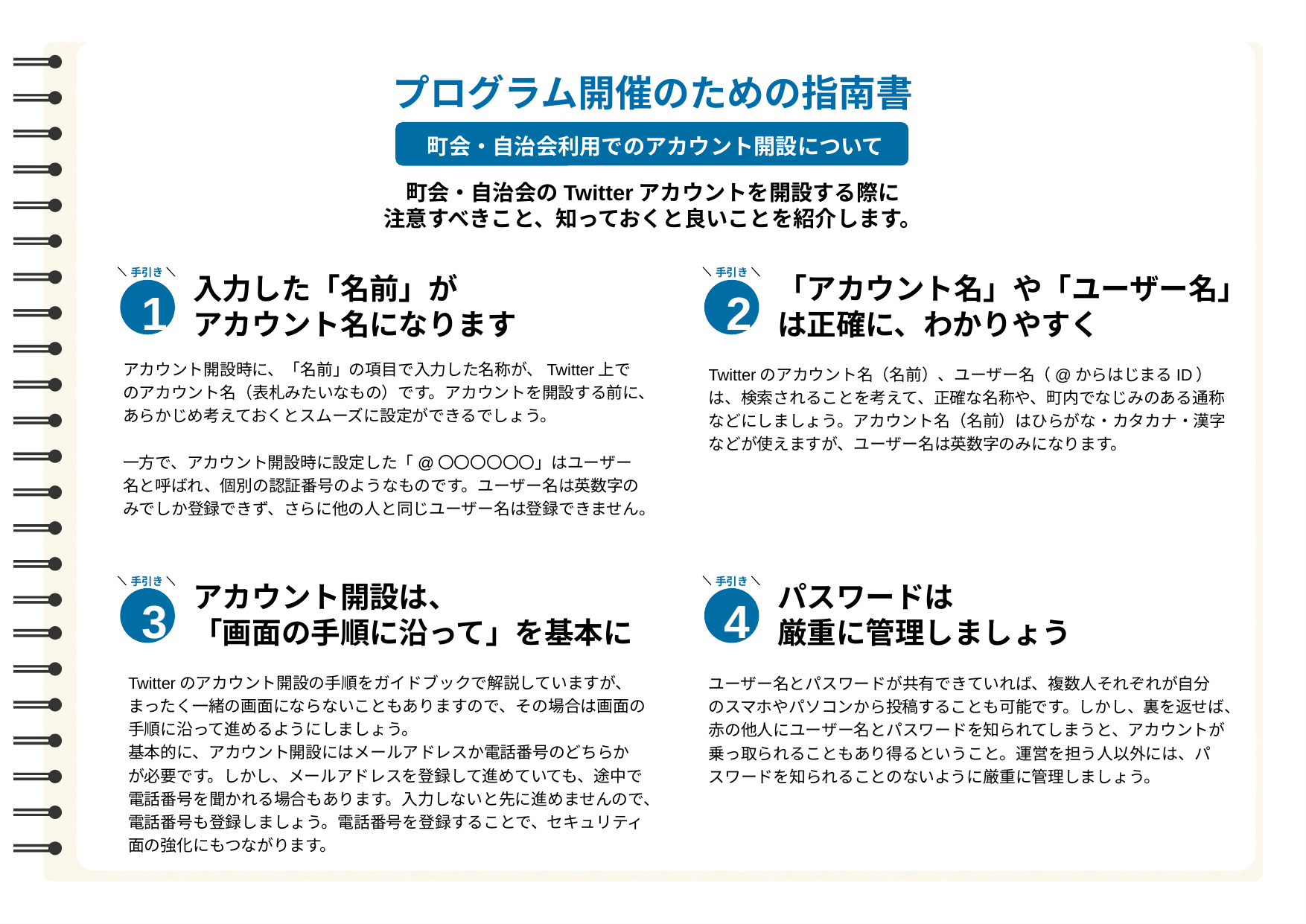

プログラム開催のための指南書

町会・自治会利用でのアカウント開設について
町会・自治会のTwitterアカウントを開設する際に
注意すべきこと、知っておくと良いことを紹介します。
手引き
手引き
入力した「名前」が
アカウント名になります
「アカウント名」や「ユーザー名」
は正確に、わかりやすく
2
Twitterのアカウント名（名前）、ユーザー名（@からはじまるID）は、検索されることを考えて、正確な名称や、町内でなじみのある通称などにしましょう。アカウント名（名前）はひらがな・カタカナ・漢字などが使えますが、ユーザー名は英数字のみになります。

1

アカウント開設時に、「名前」の項目で入力した名称が、Twitter上でのアカウント名（表札みたいなもの）です。アカウントを開設する前に、あらかじめ考えておくとスムーズに設定ができるでしょう。
一方で、アカウント開設時に設定した「@〇〇〇〇〇〇」はユーザー名と呼ばれ、個別の認証番号のようなものです。ユーザー名は英数字のみでしか登録できず、さらに他の人と同じユーザー名は登録できません。
手引き
手引き
アカウント開設は、
「画面の手順に沿って」を基本に
3
Twitterのアカウント開設の手順をガイドブックで解説していますが、まったく一緒の画面にならないこともありますので、その場合は画面の手順に沿って進めるようにしましょう。
基本的に、アカウント開設にはメールアドレスか電話番号のどちらかが必要です。しかし、メールアドレスを登録して進めていても、途中で電話番号を聞かれる場合もあります。入力しないと先に進めませんので、電話番号も登録しましょう。電話番号を登録することで、セキュリティ面の強化にもつながります。

パスワードは
厳重に管理しましょう
4
ユーザー名とパスワードが共有できていれば、複数人それぞれが自分のスマホやパソコンから投稿することも可能です。しかし、裏を返せば、赤の他人にユーザー名とパスワードを知られてしまうと、アカウントが乗っ取られることもあり得るということ。運営を担う人以外には、パスワードを知られることのないように厳重に管理しましょう。